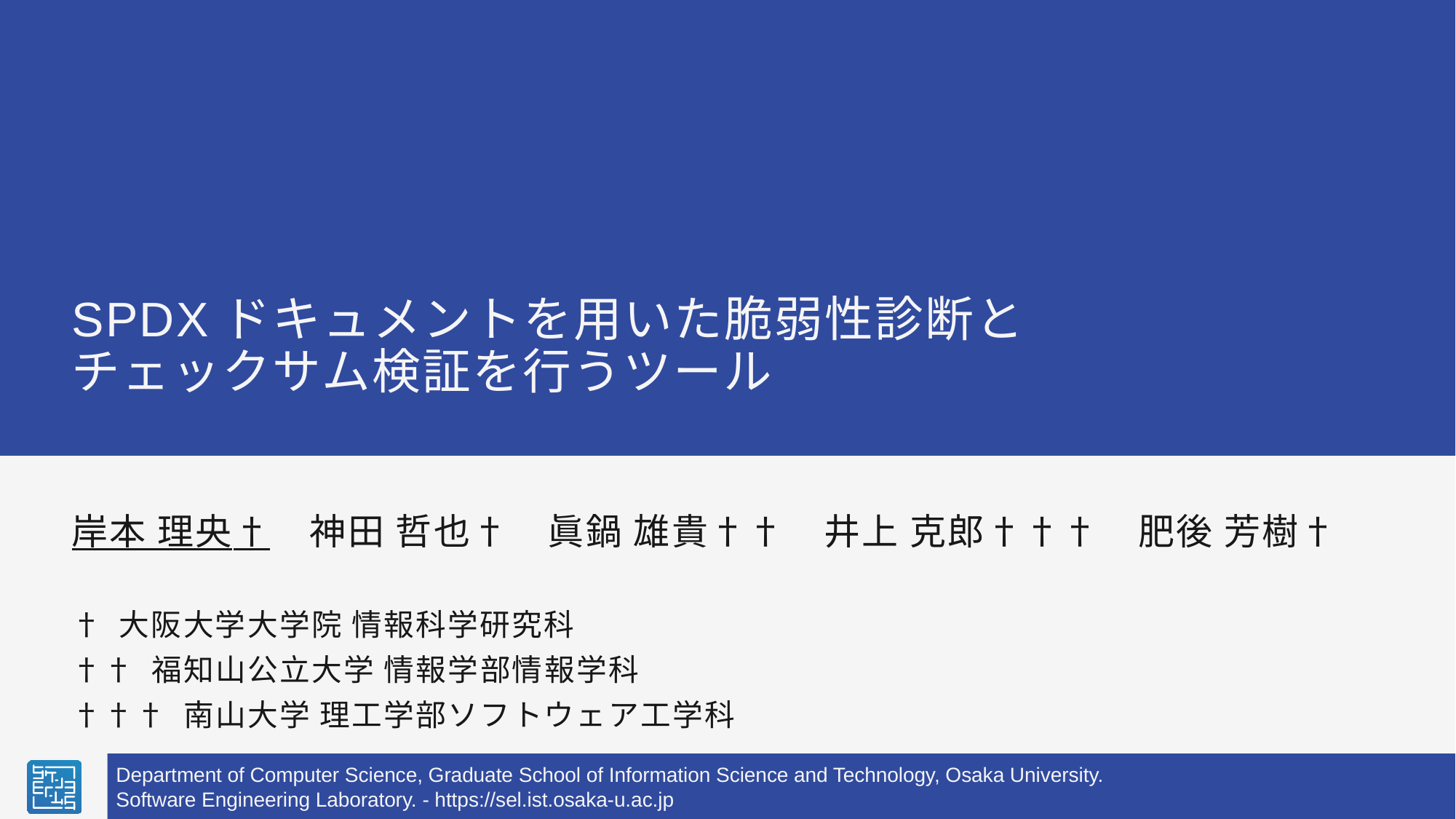

# SPDXドキュメントを用いた脆弱性診断と チェックサム検証を行うツール
岸本 理央†　神田 哲也†　眞鍋 雄貴††　井上 克郎†††　肥後 芳樹†

† 大阪大学大学院 情報科学研究科
†† 福知山公立大学 情報学部情報学科
††† 南山大学 理工学部ソフトウェア工学科